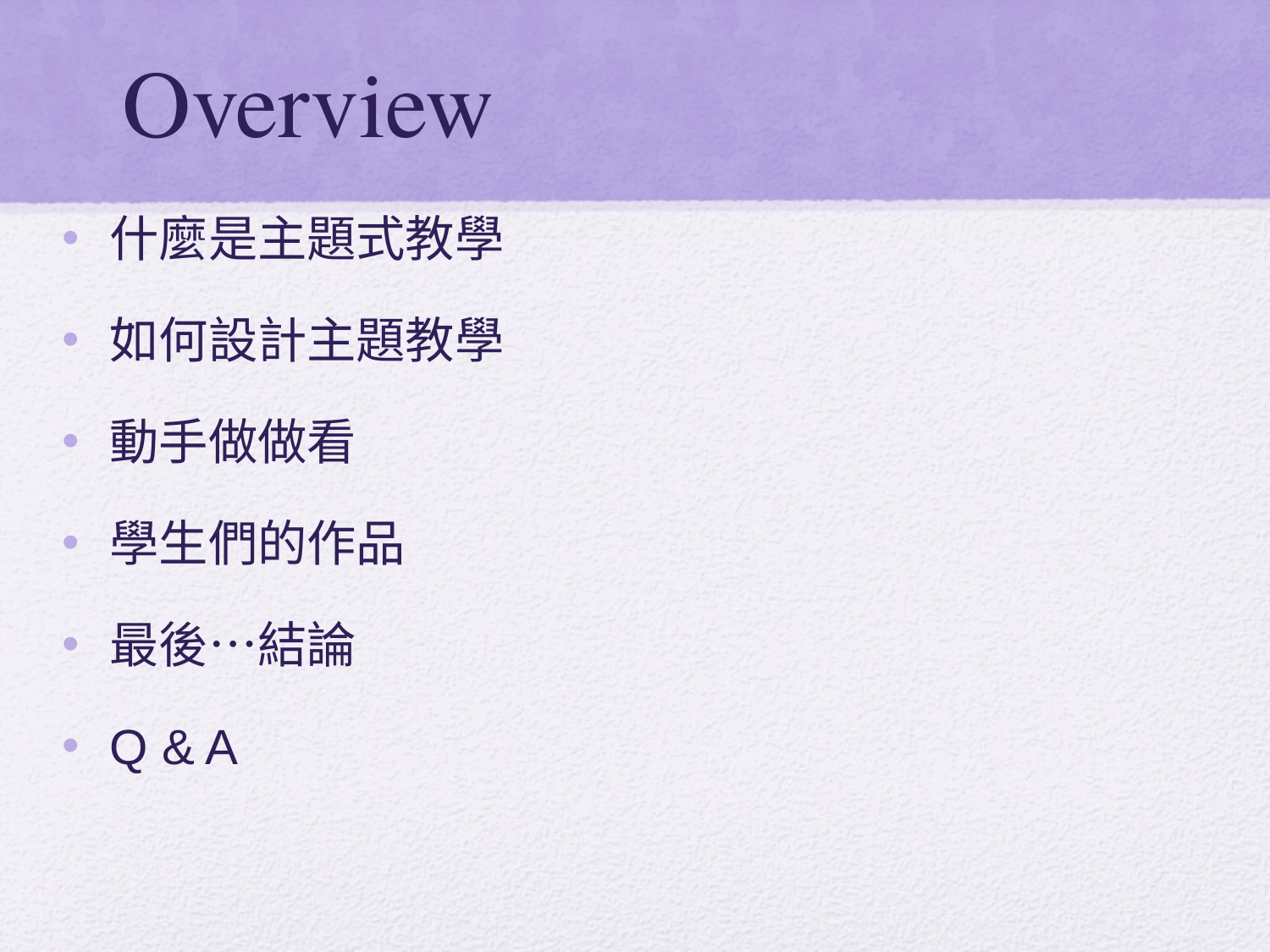

# Overview
什麼是主題式教學
如何設計主題教學
動手做做看
學生們的作品
最後…結論
Q & A